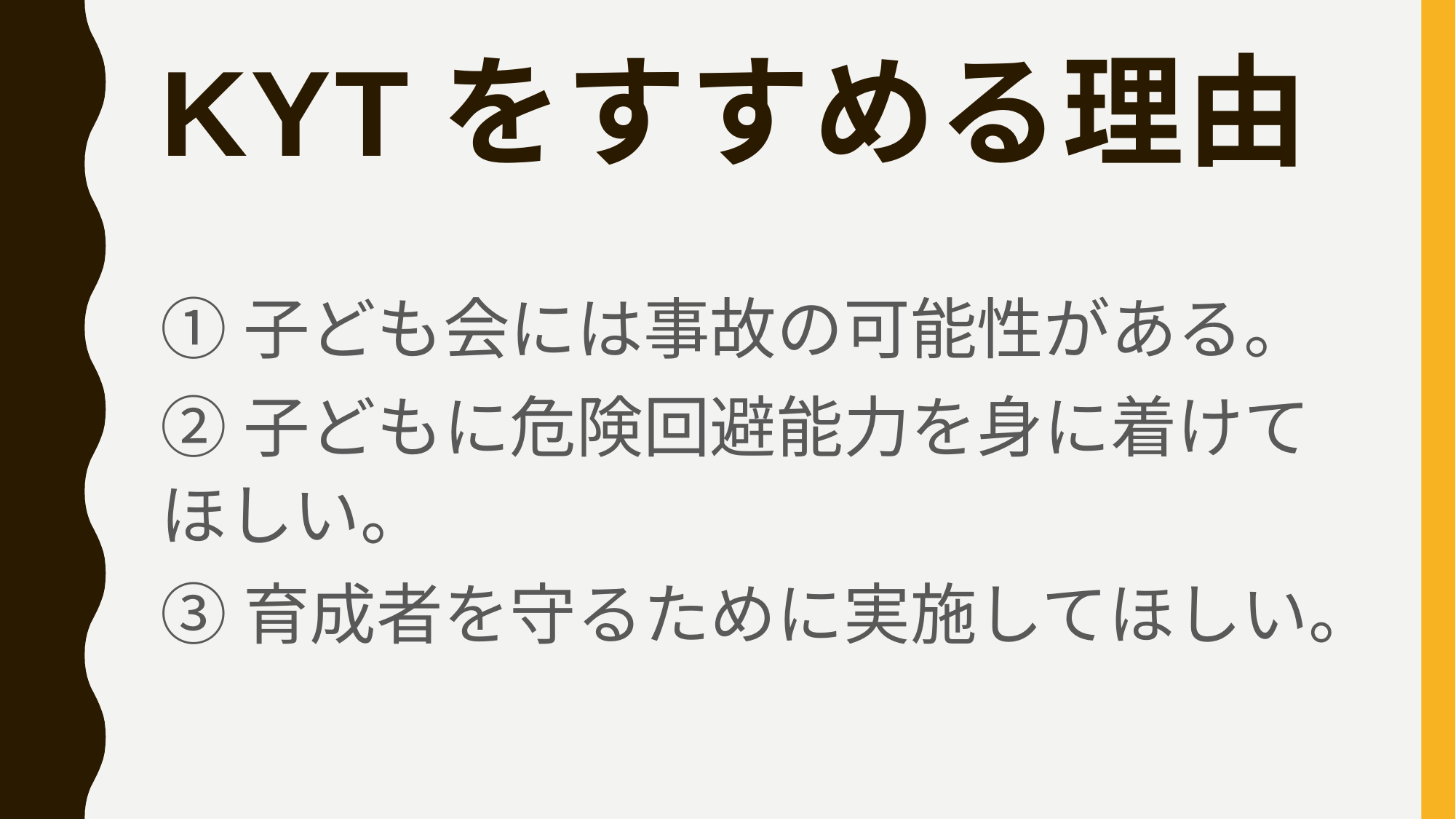

# KYTをすすめる理由
①子ども会には事故の可能性がある。
②子どもに危険回避能力を身に着けてほしい。
③育成者を守るために実施してほしい。